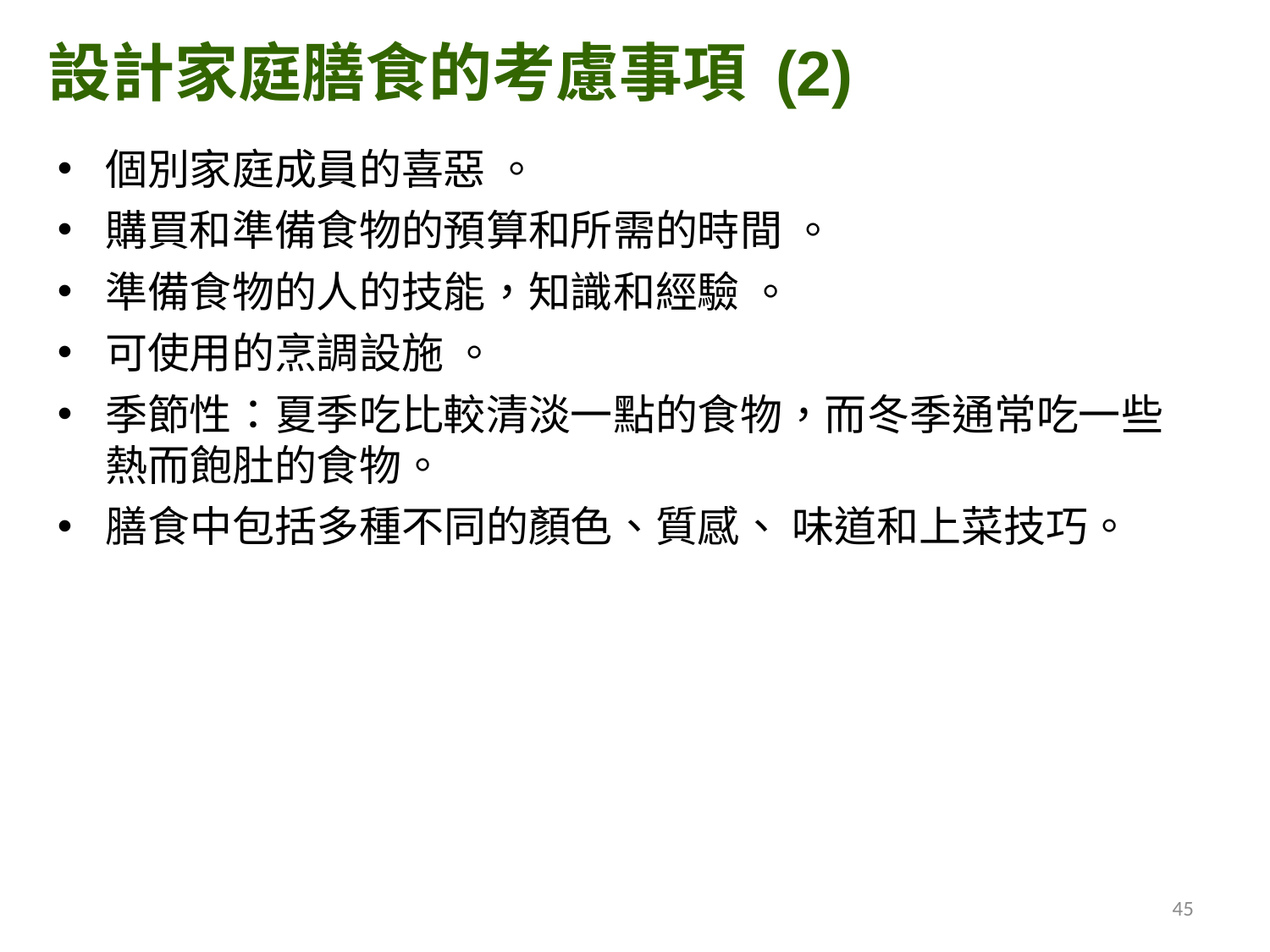

設計家庭膳食的考慮事項 (2)
個別家庭成員的喜惡 。
購買和準備食物的預算和所需的時間 。
準備食物的人的技能，知識和經驗 。
可使用的烹調設施 。
季節性：夏季吃比較清淡一點的食物，而冬季通常吃一些熱而飽肚的食物。
膳食中包括多種不同的顏色、質感、 味道和上菜技巧。
45